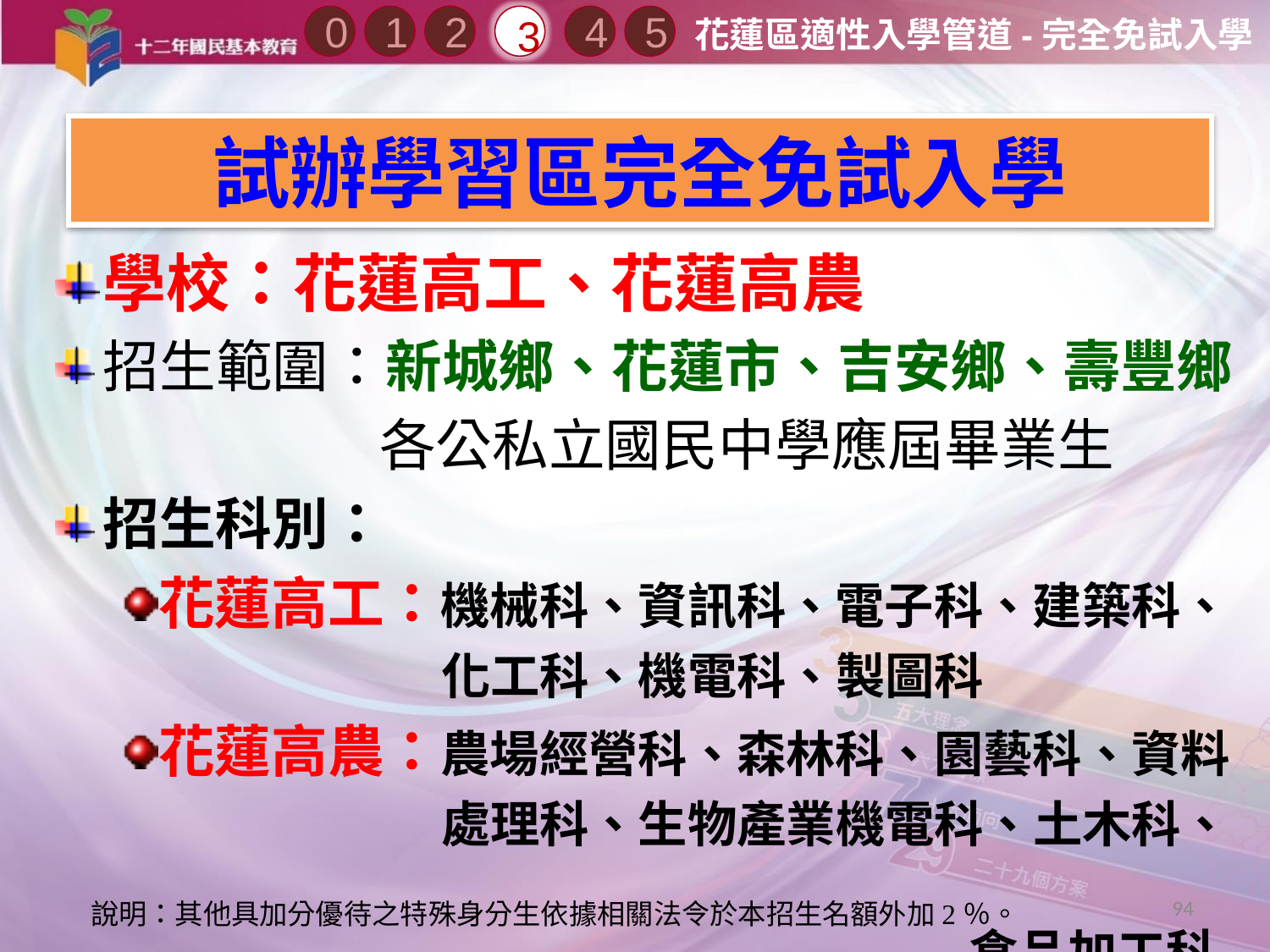

0
2
3
1
4
5
花蓮區適性入學管道-完全免試入學
# 試辦學習區完全免試入學
學校：花蓮高工、花蓮高農
招生範圍：新城鄉、花蓮市、吉安鄉、壽豐鄉
各公私立國民中學應屆畢業生
招生科別：
花蓮高工：機械科、資訊科、電子科、建築科、
化工科、機電科、製圖科
花蓮高農：農場經營科、森林科、園藝科、資料
處理科、生物產業機電科、土木科、
                                              食品加工科
94
說明：其他具加分優待之特殊身分生依據相關法令於本招生名額外加2％。